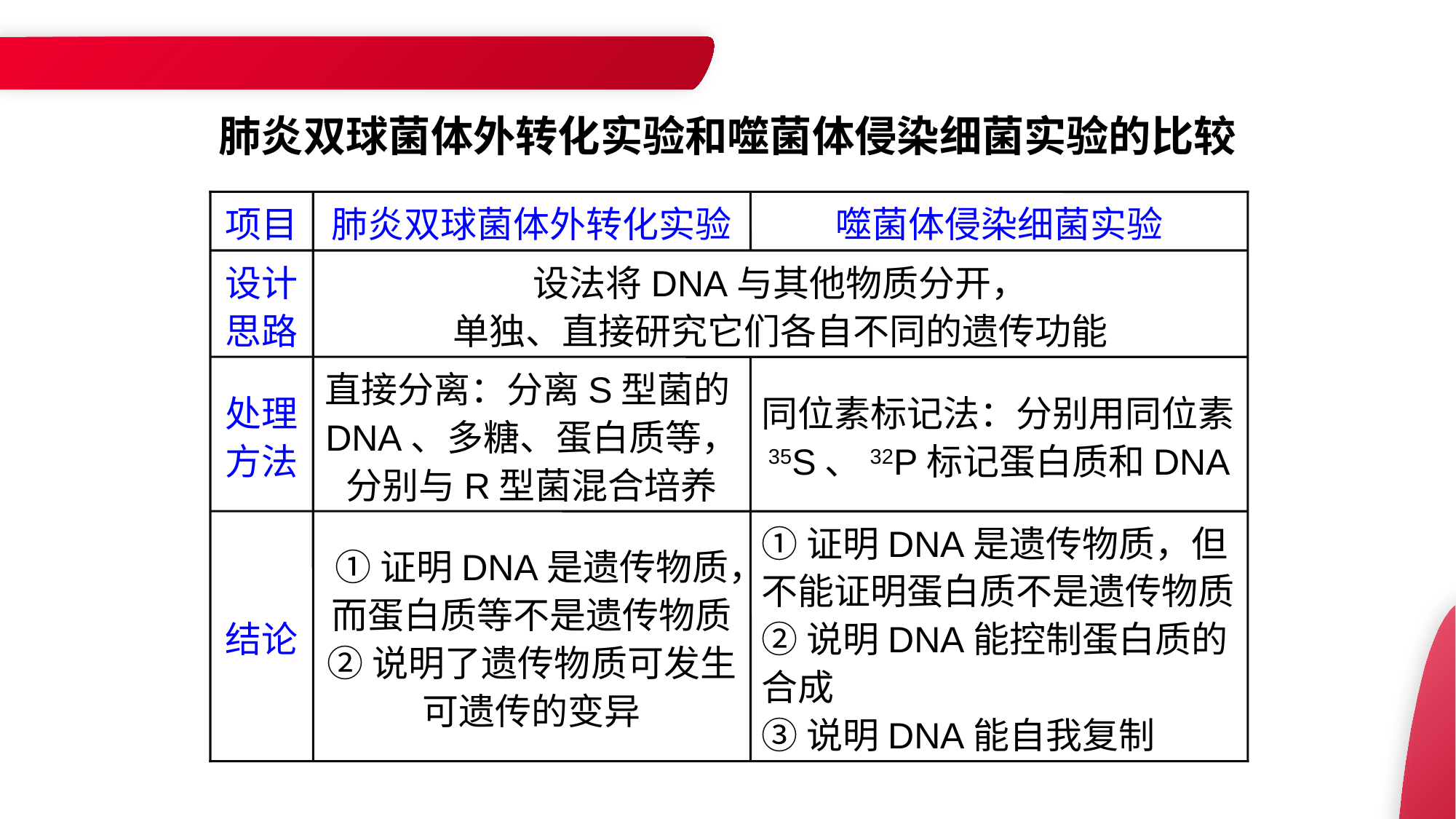

肺炎双球菌体外转化实验和噬菌体侵染细菌实验的比较

项目

肺炎双球菌体外转化实验

噬菌体侵染细菌实验

设计思路
设法将DNA与其他物质分开，
单独、直接研究它们各自不同的遗传功能

处理方法
直接分离：分离S型菌的DNA、多糖、蛋白质等，分别与R型菌混合培养

同位素标记法：分别用同位素35S、32P标记蛋白质和DNA

结论
①证明DNA是遗传物质，而蛋白质等不是遗传物质
②说明了遗传物质可发生可遗传的变异
①证明DNA是遗传物质，但不能证明蛋白质不是遗传物质
②说明DNA能控制蛋白质的合成
③说明DNA能自我复制